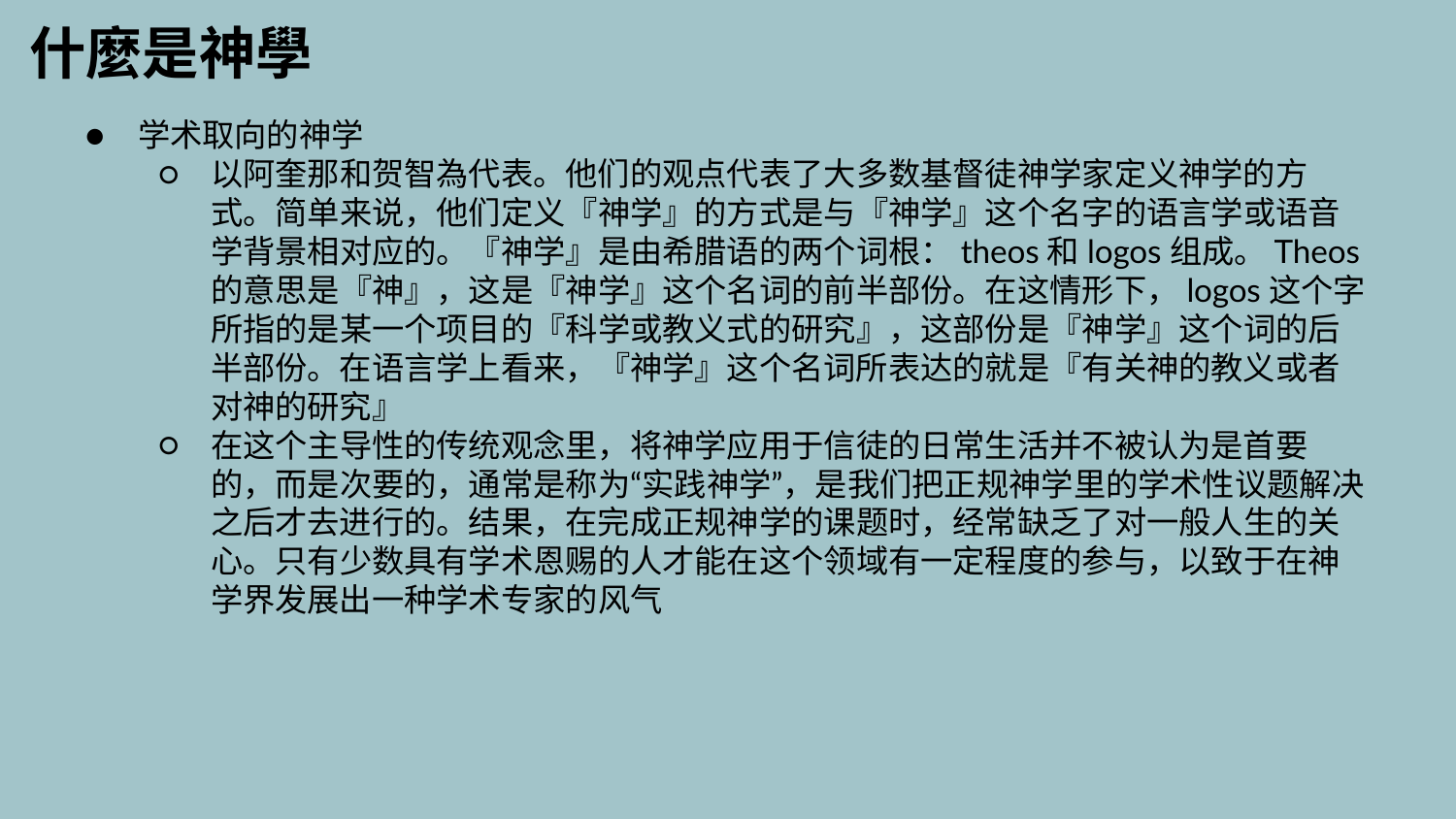

什麼是神學
学术取向的神学
以阿奎那和贺智為代表。他们的观点代表了大多数基督徒神学家定义神学的方式。简单来说，他们定义『神学』的方式是与『神学』这个名字的语言学或语音学背景相对应的。『神学』是由希腊语的两个词根：theos和logos组成。Theos的意思是『神』，这是『神学』这个名词的前半部份。在这情形下，logos这个字所指的是某一个项目的『科学或教义式的研究』，这部份是『神学』这个词的后半部份。在语言学上看来，『神学』这个名词所表达的就是『有关神的教义或者对神的研究』
在这个主导性的传统观念里，将神学应用于信徒的日常生活并不被认为是首要的，而是次要的，通常是称为“实践神学”，是我们把正规神学里的学术性议题解决之后才去进行的。结果，在完成正规神学的课题时，经常缺乏了对一般人生的关心。只有少数具有学术恩赐的人才能在这个领域有一定程度的参与，以致于在神学界发展出一种学术专家的风气